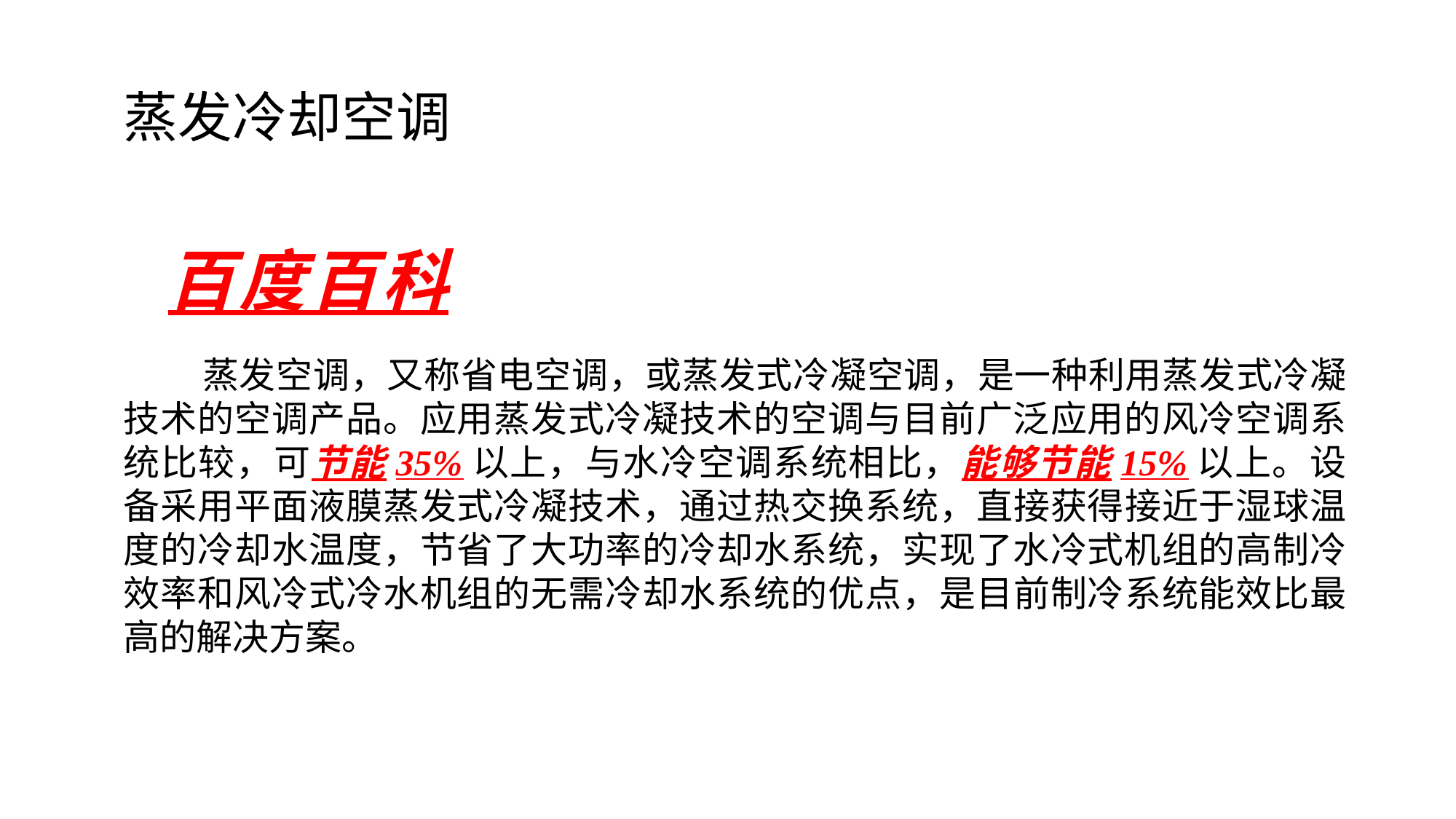

蒸发冷却空调
百度百科
        蒸发空调，又称省电空调，或蒸发式冷凝空调，是一种利用蒸发式冷凝技术的空调产品。应用蒸发式冷凝技术的空调与目前广泛应用的风冷空调系统比较，可节能35%以上，与水冷空调系统相比，能够节能15%以上。设备采用平面液膜蒸发式冷凝技术，通过热交换系统，直接获得接近于湿球温度的冷却水温度，节省了大功率的冷却水系统，实现了水冷式机组的高制冷效率和风冷式冷水机组的无需冷却水系统的优点，是目前制冷系统能效比最高的解决方案。